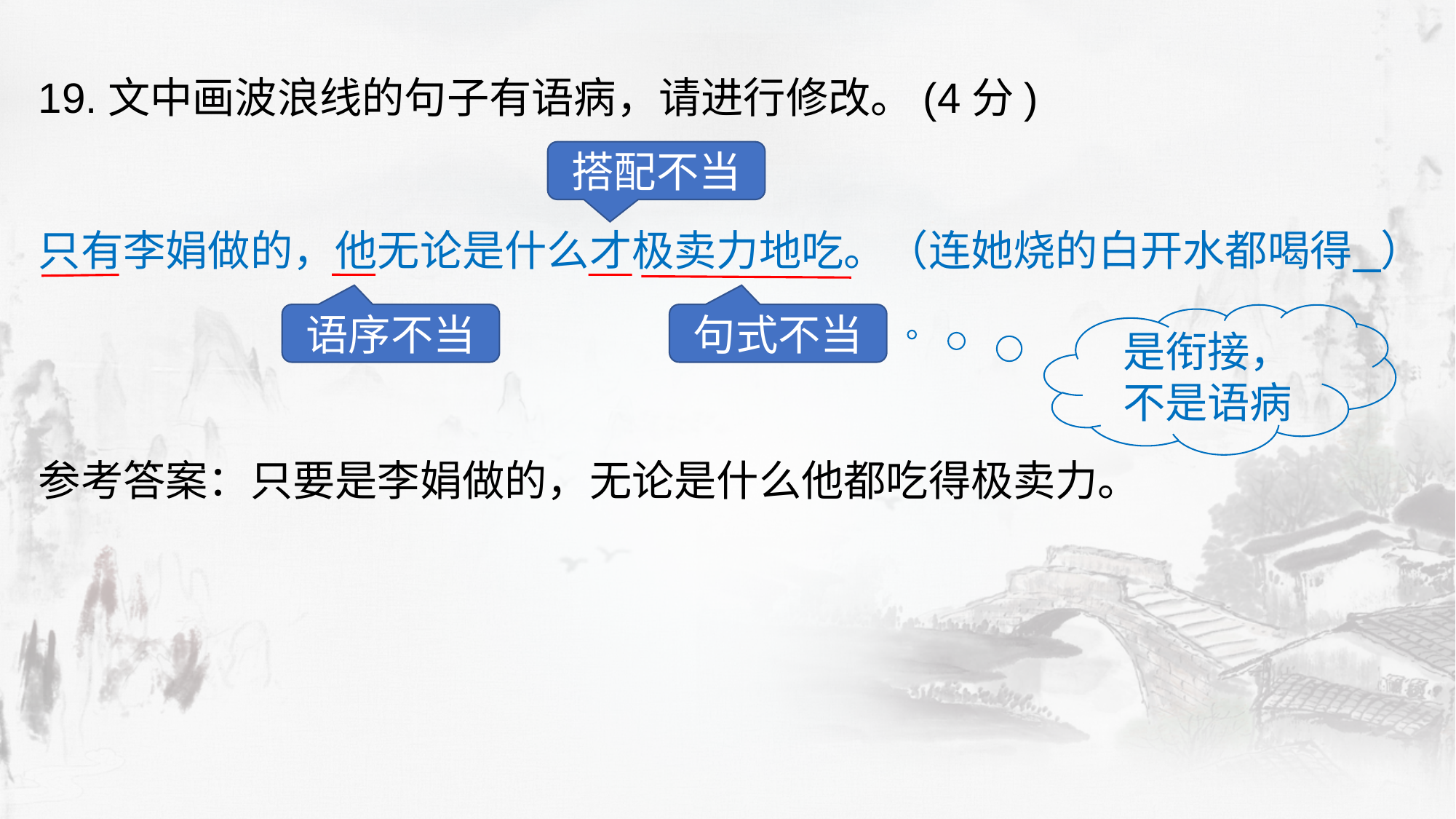

19.文中画波浪线的句子有语病，请进行修改。(4分)

只有李娟做的，他无论是什么才极卖力地吃。（连她烧的白开水都喝得   ）

搭配不当
语序不当
句式不当
是衔接，不是语病
参考答案：只要是李娟做的，无论是什么他都吃得极卖力。